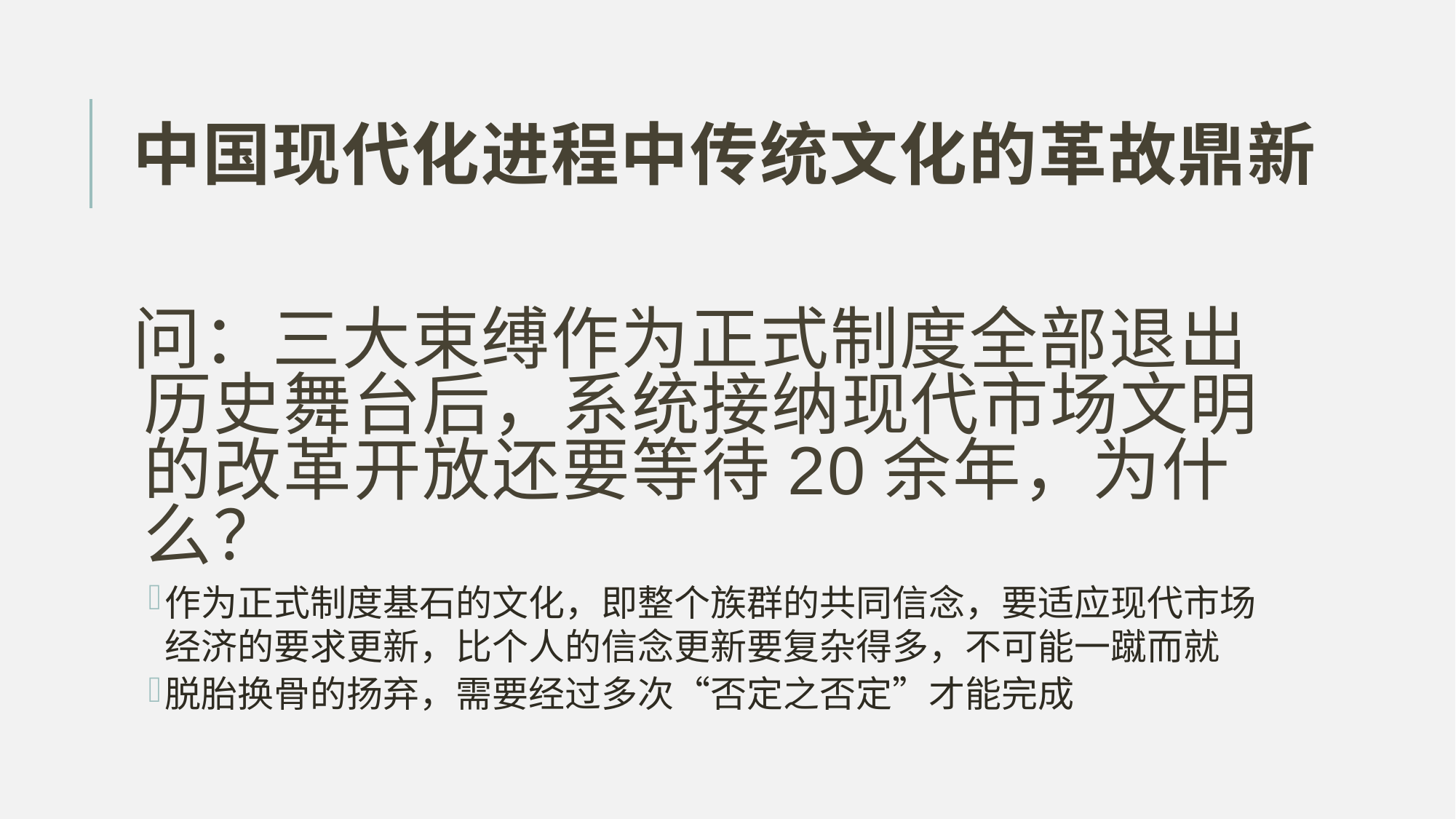

# 中国现代化进程中传统文化的革故鼎新
问：三大束缚作为正式制度全部退出历史舞台后，系统接纳现代市场文明的改革开放还要等待20余年，为什么？
作为正式制度基石的文化，即整个族群的共同信念，要适应现代市场经济的要求更新，比个人的信念更新要复杂得多，不可能一蹴而就
脱胎换骨的扬弃，需要经过多次“否定之否定”才能完成